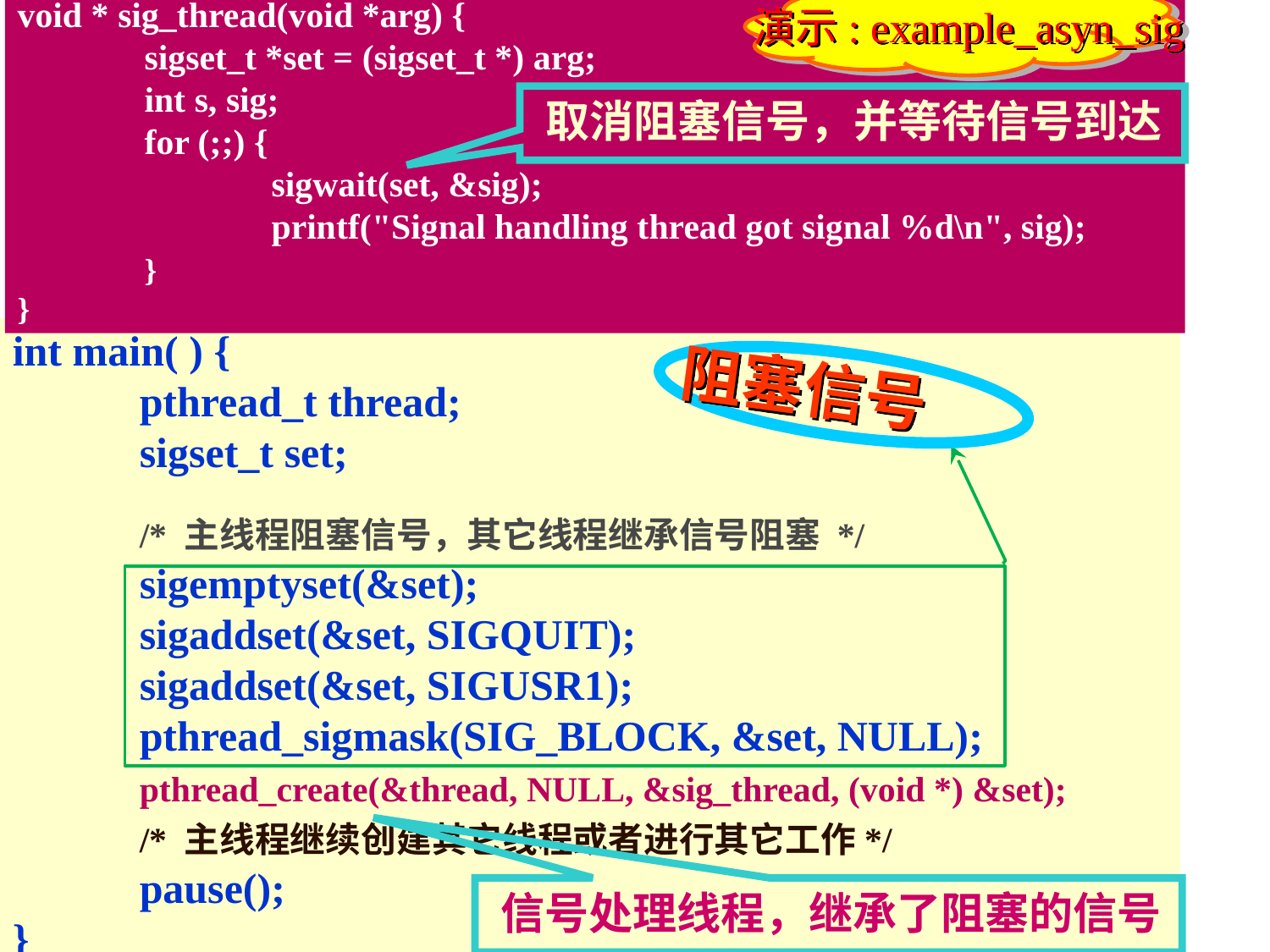

演示: example_asyn_sig
void * sig_thread(void *arg) {
	sigset_t *set = (sigset_t *) arg;
	int s, sig;
	for (;;) {
		sigwait(set, &sig);
		printf("Signal handling thread got signal %d\n", sig);
	}
}

取消阻塞信号，并等待信号到达
int main( ) {
	pthread_t thread;
	sigset_t set;

	/* 主线程阻塞信号，其它线程继承信号阻塞 */
	sigemptyset(&set);
	sigaddset(&set, SIGQUIT);
	sigaddset(&set, SIGUSR1);
	pthread_sigmask(SIG_BLOCK, &set, NULL);
	pthread_create(&thread, NULL, &sig_thread, (void *) &set);
	/* 主线程继续创建其它线程或者进行其它工作*/
	pause();
}
阻塞信号

信号处理线程，继承了阻塞的信号